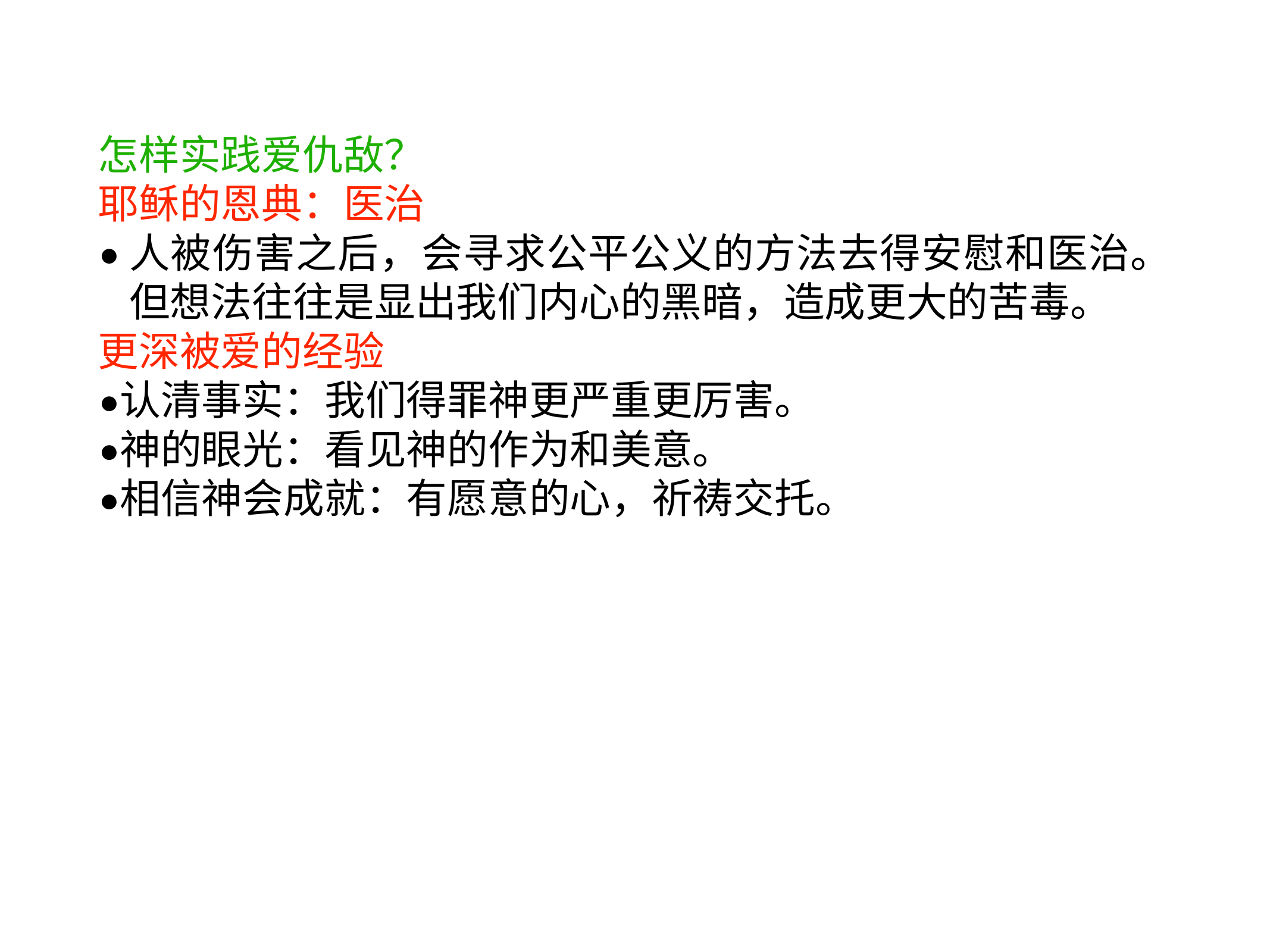

怎样实践爱仇敌？
耶稣的恩典：医治
人被伤害之后，会寻求公平公义的方法去得安慰和医治。但想法往往是显出我们内心的黑暗，造成更大的苦毒。
更深被爱的经验
认清事实：我们得罪神更严重更厉害。
神的眼光：看见神的作为和美意。
相信神会成就：有愿意的心，祈祷交托。